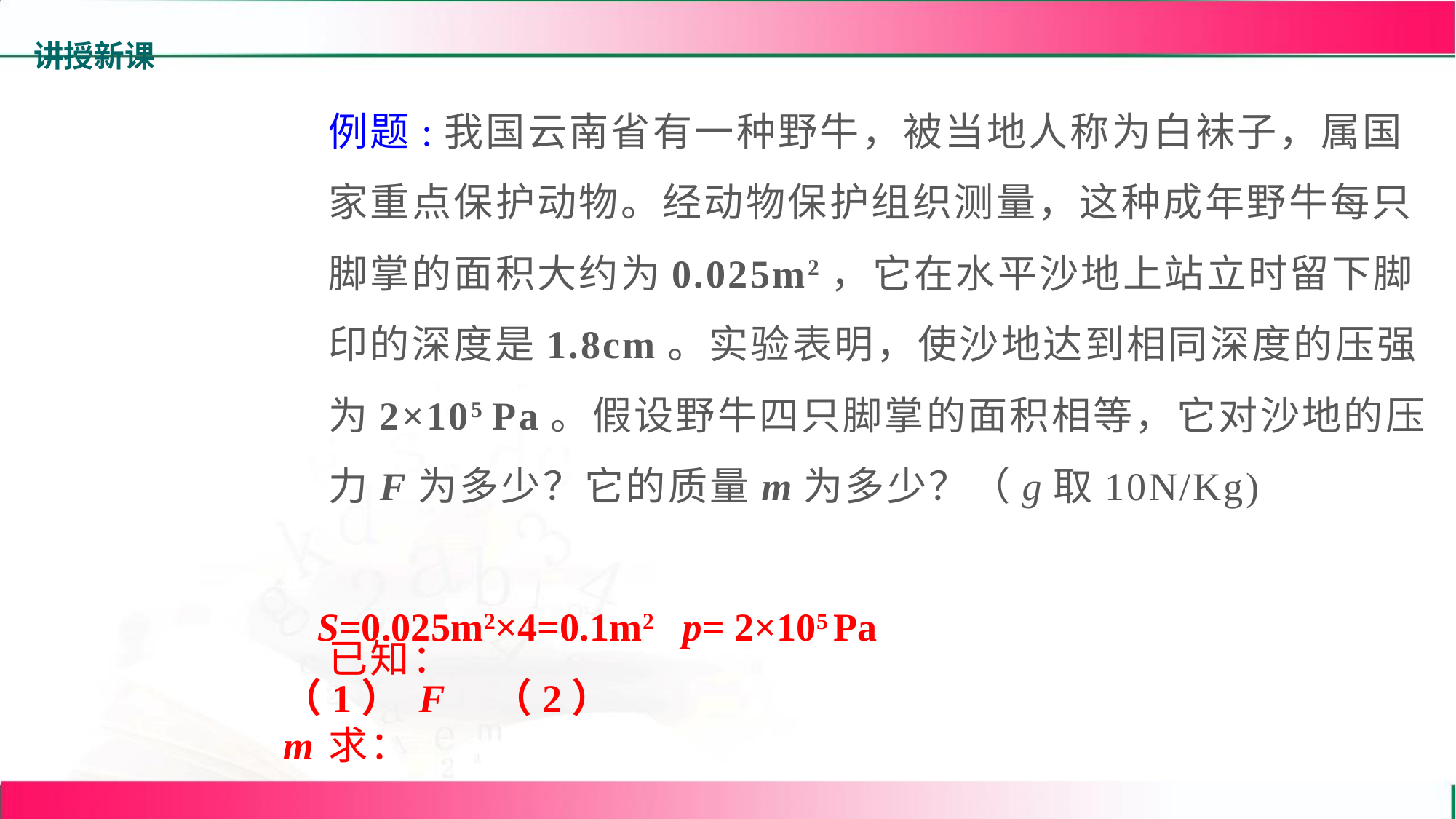

讲授新课
例题:我国云南省有一种野牛，被当地人称为白袜子，属国家重点保护动物。经动物保护组织测量，这种成年野牛每只脚掌的面积大约为0.025m2，它在水平沙地上站立时留下脚印的深度是1.8cm。实验表明，使沙地达到相同深度的压强为2×105 Pa。假设野牛四只脚掌的面积相等，它对沙地的压力F为多少？它的质量m为多少？（g取10N/Kg)

已知：
求：
S=0.025m2×4=0.1m2     p= 2×105 Pa
（1） F    （2） m